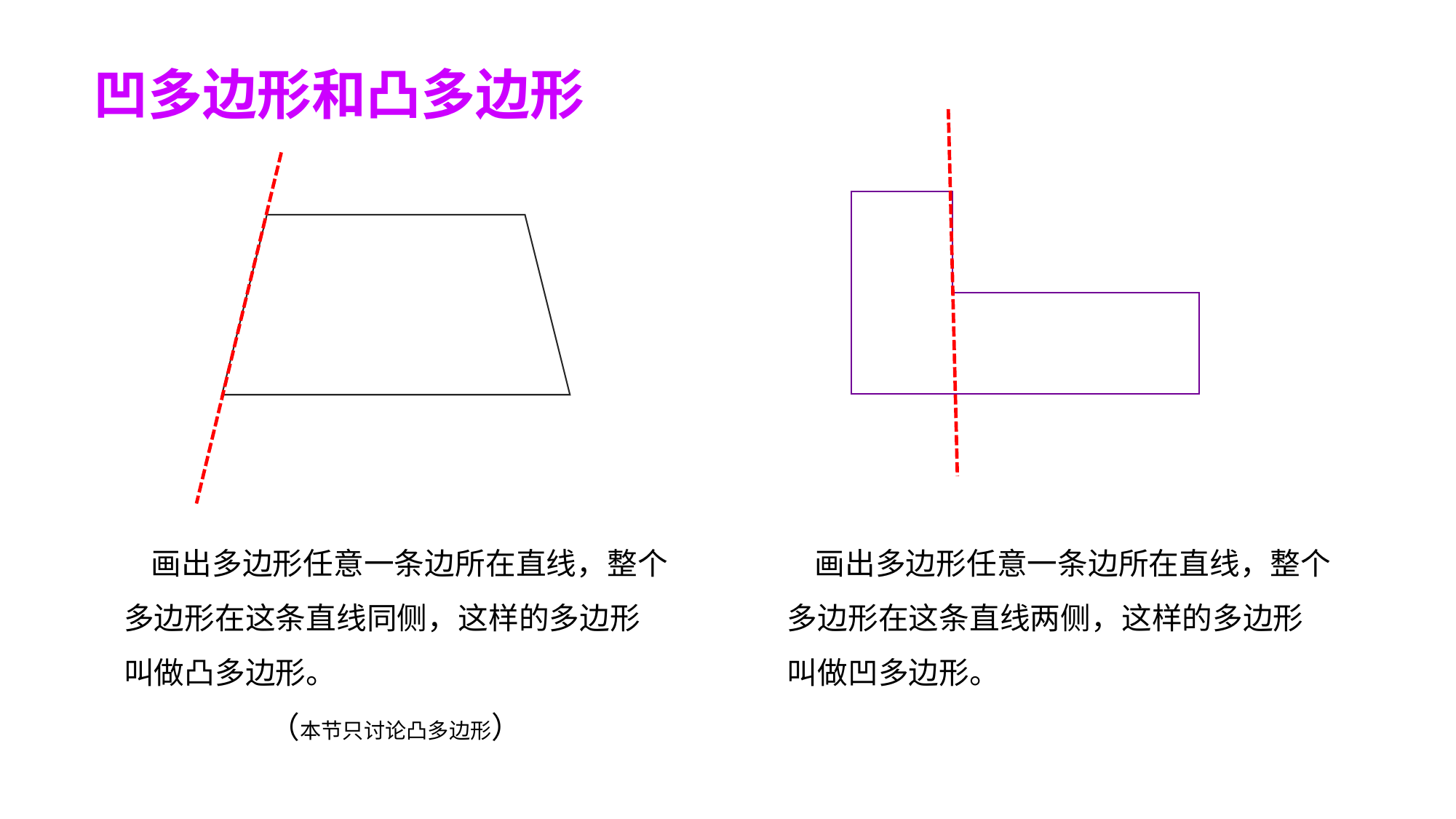

凹多边形和凸多边形

   画出多边形任意一条边所在直线，整个多边形在这条直线同侧，这样的多边形叫做凸多边形。
（本节只讨论凸多边形）
   画出多边形任意一条边所在直线，整个多边形在这条直线两侧，这样的多边形叫做凹多边形。